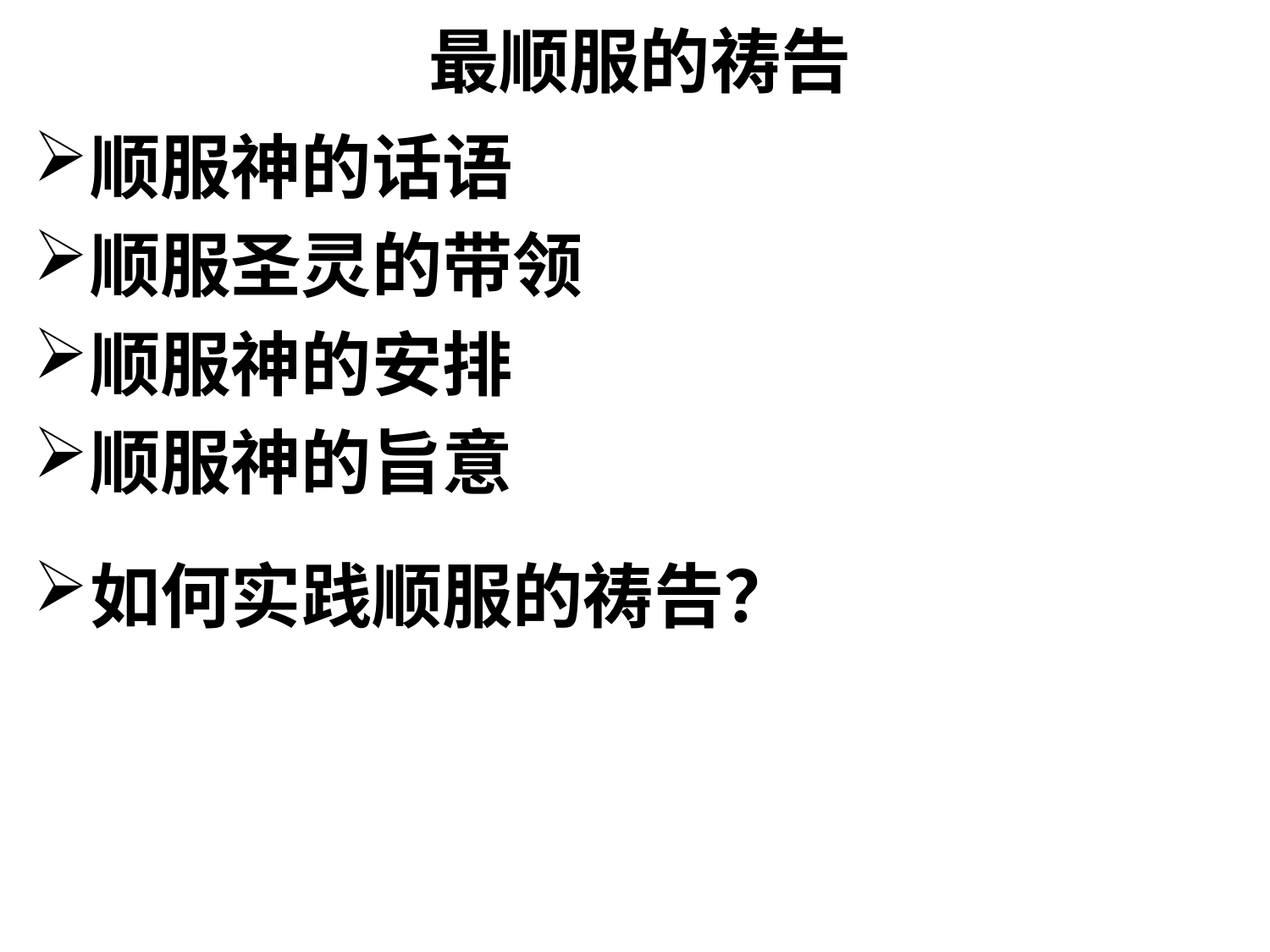

最顺服的祷告
顺服神的话语
顺服圣灵的带领
顺服神的安排
顺服神的旨意

如何实践顺服的祷告？